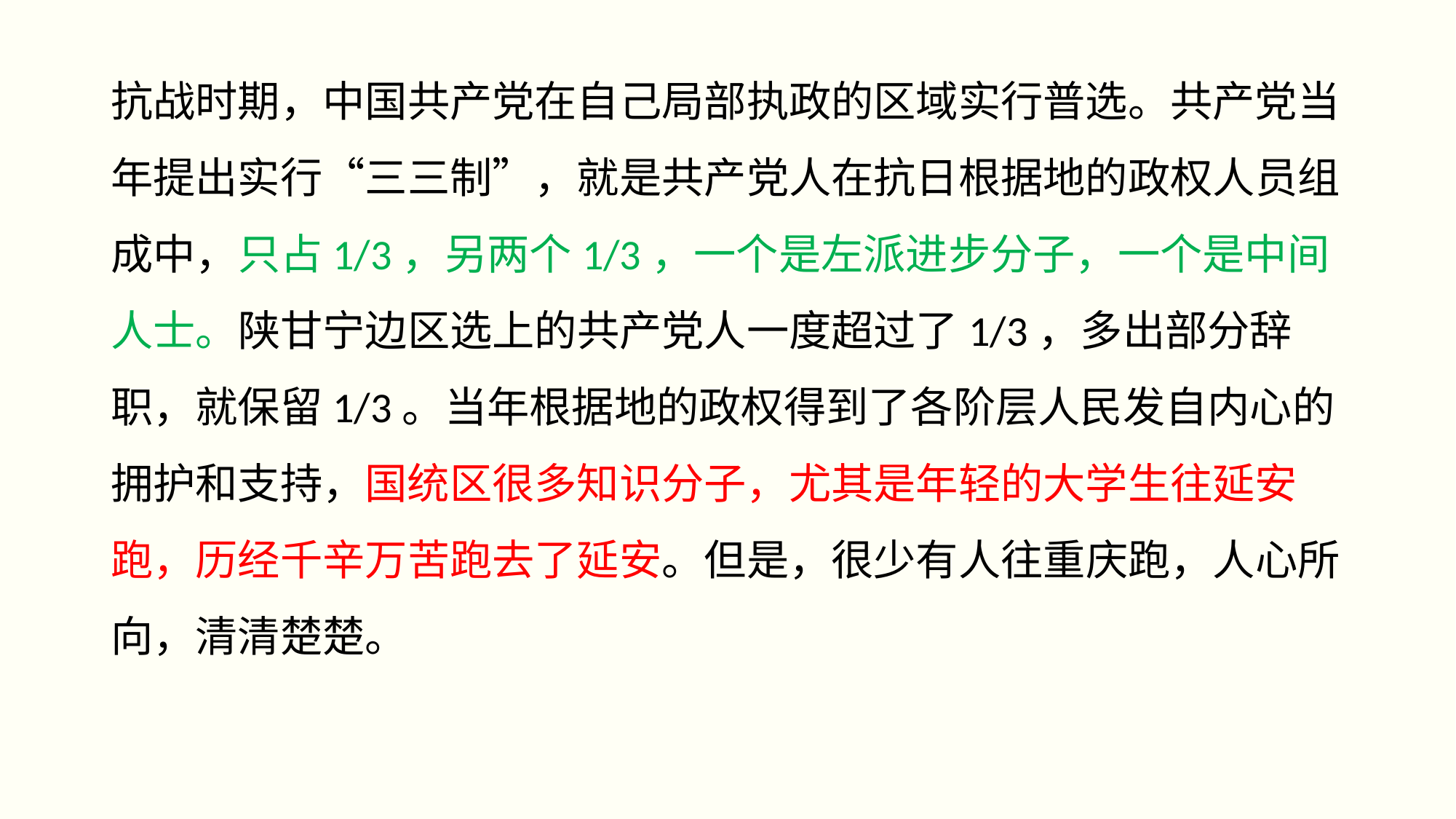

# 抗战时期，中国共产党在自己局部执政的区域实行普选。共产党当年提出实行“三三制”，就是共产党人在抗日根据地的政权人员组成中，只占1/3，另两个1/3，一个是左派进步分子，一个是中间人士。陕甘宁边区选上的共产党人一度超过了1/3，多出部分辞职，就保留1/3。当年根据地的政权得到了各阶层人民发自内心的拥护和支持，国统区很多知识分子，尤其是年轻的大学生往延安跑，历经千辛万苦跑去了延安。但是，很少有人往重庆跑，人心所向，清清楚楚。